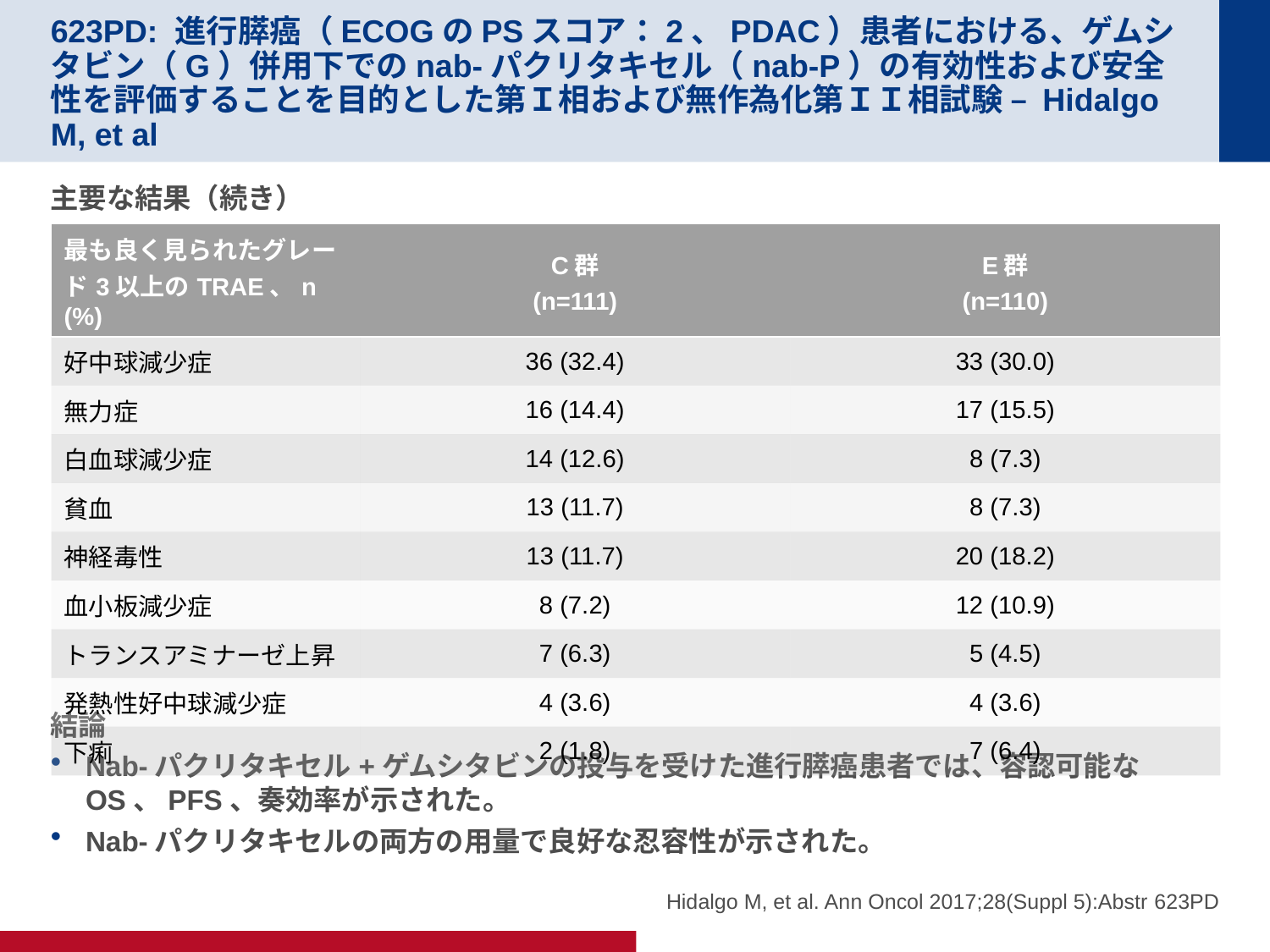

# 623PD: 進行膵癌（ECOGのPSスコア：2、PDAC）患者における、ゲムシタビン（G）併用下でのnab-パクリタキセル（nab-P）の有効性および安全性を評価することを目的とした第Ｉ相および無作為化第ＩＩ相試験 – Hidalgo M, et al
主要な結果（続き）
結論
Nab-パクリタキセル+ゲムシタビンの投与を受けた進行膵癌患者では、容認可能なOS、PFS、奏効率が示された。
Nab-パクリタキセルの両方の用量で良好な忍容性が示された。

| 最も良く見られたグレード3以上のTRAE、n (%) | C群 (n=111) | E群 (n=110) |
| --- | --- | --- |
| 好中球減少症 | 36 (32.4) | 33 (30.0) |
| 無力症 | 16 (14.4) | 17 (15.5) |
| 白血球減少症 | 14 (12.6) | 8 (7.3) |
| 貧血 | 13 (11.7) | 8 (7.3) |
| 神経毒性 | 13 (11.7) | 20 (18.2) |
| 血小板減少症 | 8 (7.2) | 12 (10.9) |
| トランスアミナーゼ上昇 | 7 (6.3) | 5 (4.5) |
| 発熱性好中球減少症 | 4 (3.6) | 4 (3.6) |
| 下痢 | 2 (1.8) | 7 (6.4) |
Hidalgo M, et al. Ann Oncol 2017;28(Suppl 5):Abstr 623PD